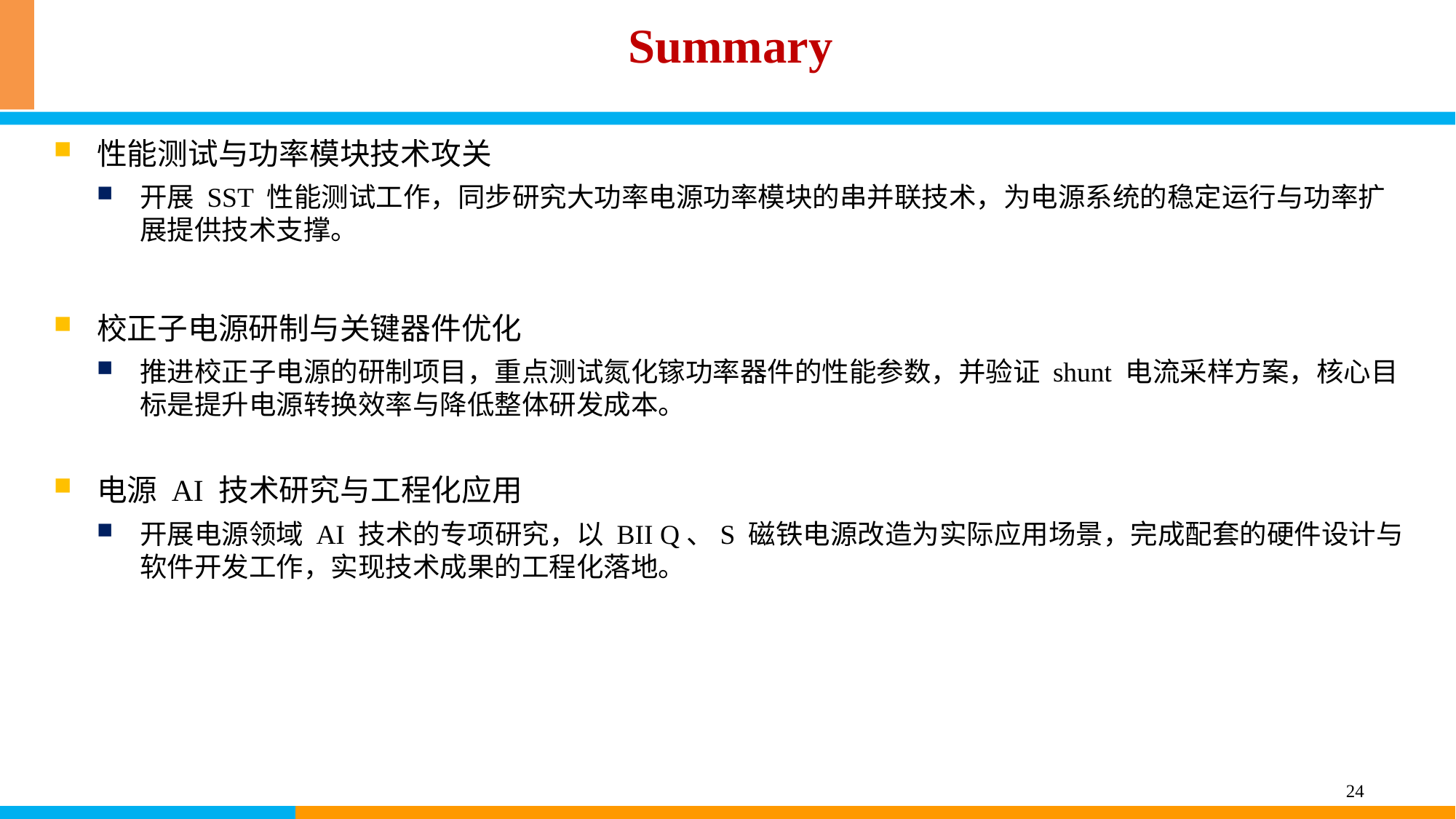

Summary
性能测试与功率模块技术攻关
开展 SST 性能测试工作，同步研究大功率电源功率模块的串并联技术，为电源系统的稳定运行与功率扩展提供技术支撑。

校正子电源研制与关键器件优化
推进校正子电源的研制项目，重点测试氮化镓功率器件的性能参数，并验证 shunt 电流采样方案，核心目标是提升电源转换效率与降低整体研发成本。

电源 AI 技术研究与工程化应用
开展电源领域 AI 技术的专项研究，以 BII Q、S 磁铁电源改造为实际应用场景，完成配套的硬件设计与软件开发工作，实现技术成果的工程化落地。

24